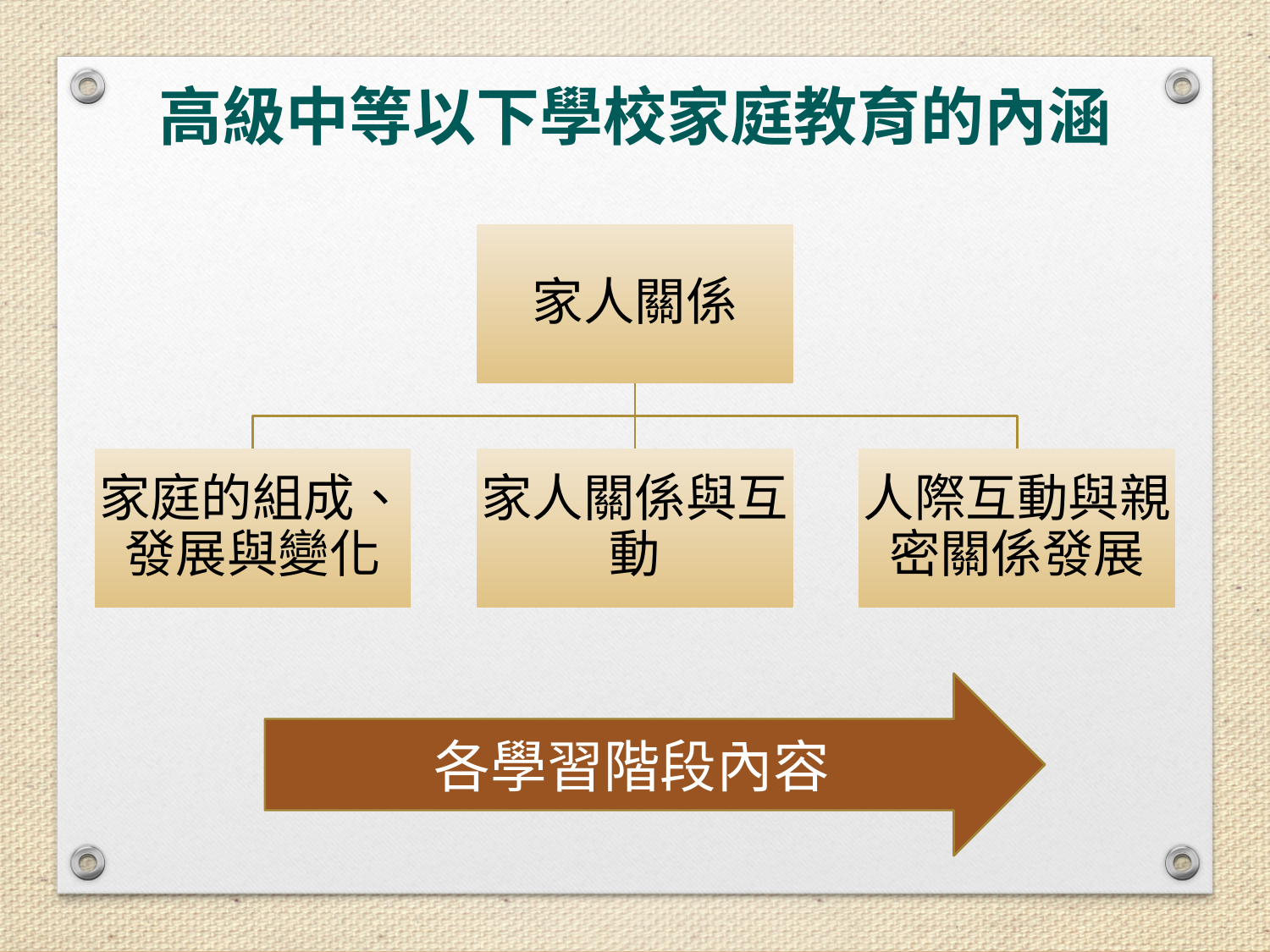

高級中等以下學校家庭教育的內涵
家人關係
家庭的組成、發展與變化
家人關係與互動
人際互動與親密關係發展
各學習階段內容